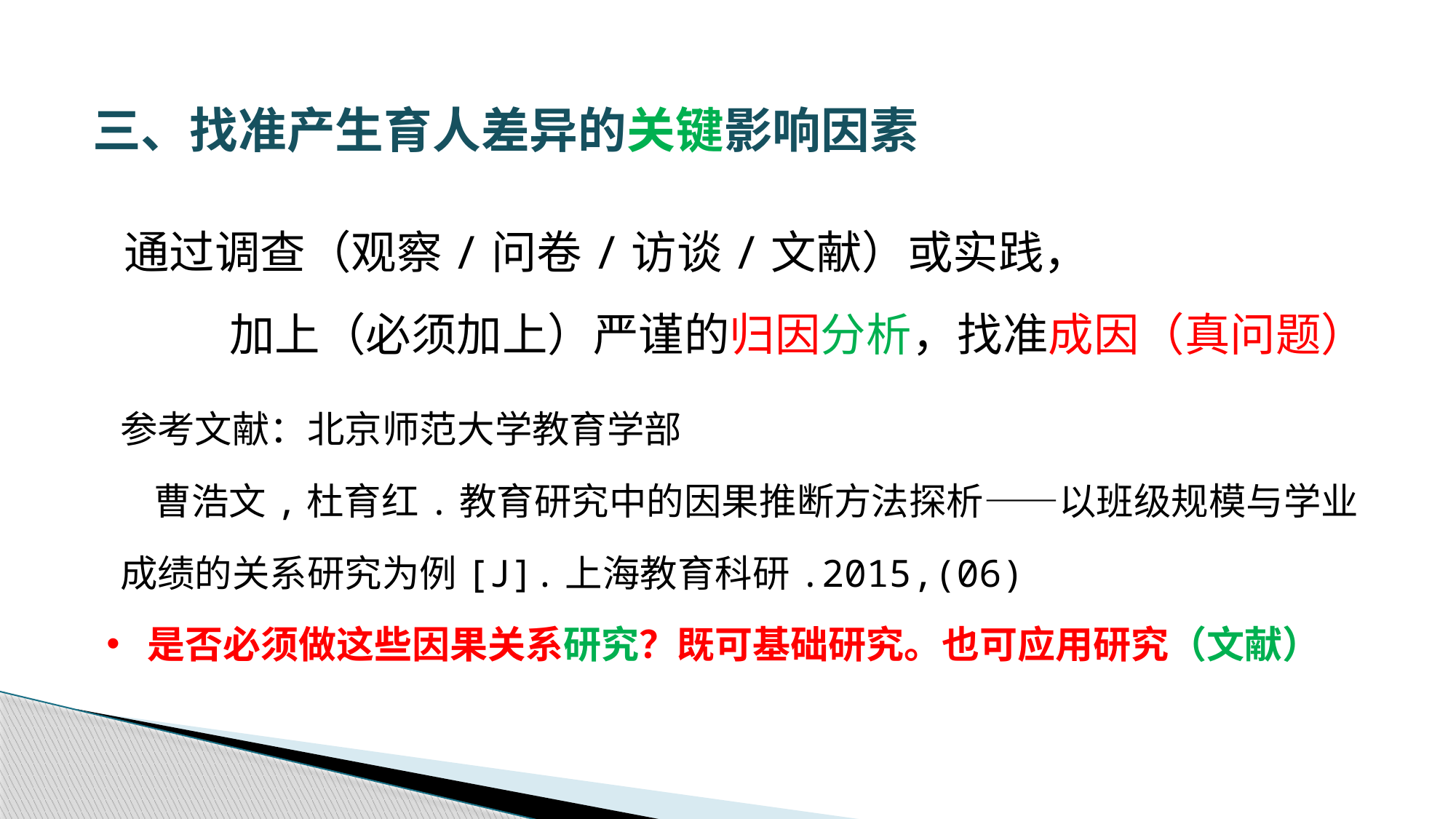

三、找准产生育人差异的关键影响因素
通过调查（观察/问卷/访谈/文献）或实践，
加上（必须加上）严谨的归因分析，找准成因（真问题）
参考文献：北京师范大学教育学部
   曹浩文,杜育红.教育研究中的因果推断方法探析——以班级规模与学业成绩的关系研究为例[J].上海教育科研.2015,(06)
是否必须做这些因果关系研究？既可基础研究。也可应用研究（文献）